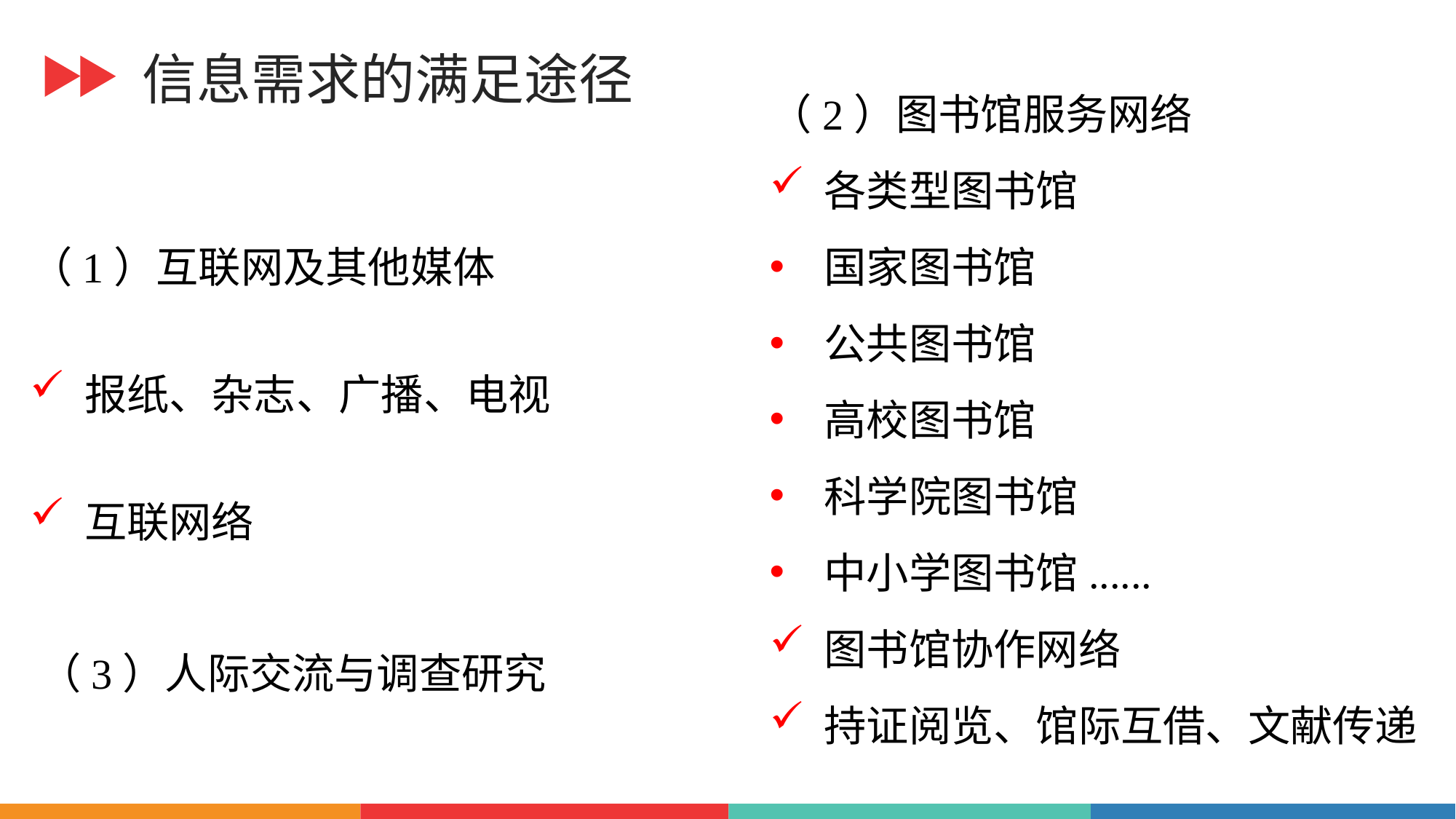

信息需求的满足途径

（2）图书馆服务网络
各类型图书馆
国家图书馆
公共图书馆
高校图书馆
科学院图书馆
中小学图书馆......
图书馆协作网络
持证阅览、馆际互借、文献传递
（1）互联网及其他媒体
报纸、杂志、广播、电视
互联网络
（3）人际交流与调查研究

17